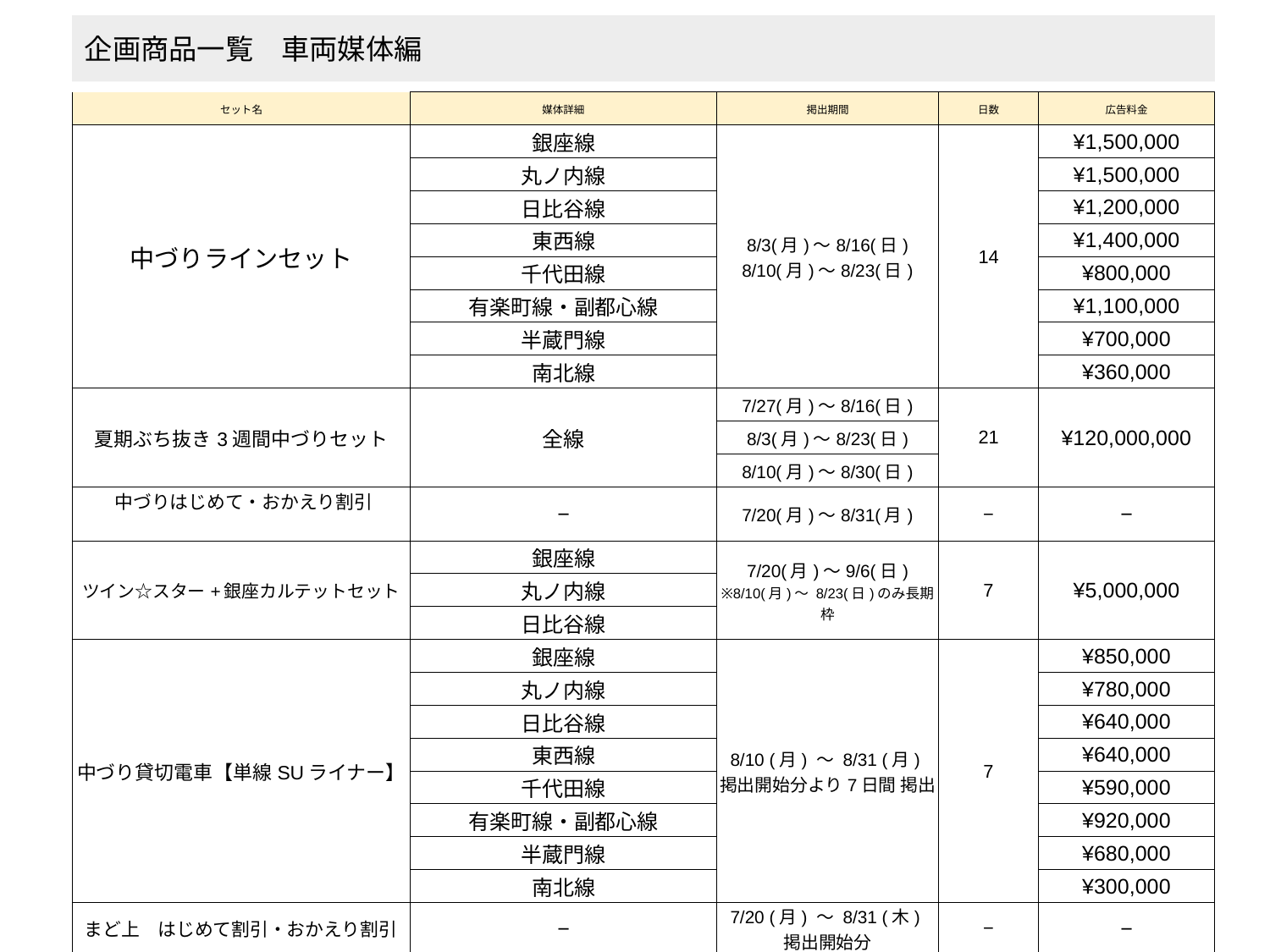

企画商品一覧　車両媒体編
| セット名 | 媒体詳細 | 掲出期間 | 日数 | 広告料金 |
| --- | --- | --- | --- | --- |
| 中づりラインセット | 銀座線 | 8/3(月)〜8/16(日) 8/10(月)〜8/23(日) | 14 | ¥1,500,000 |
|  | 丸ノ内線 |  |  | ¥1,500,000 |
|  | 日比谷線 |  |  | ¥1,200,000 |
|  | 東西線 |  |  | ¥1,400,000 |
|  | 千代田線 |  |  | ¥800,000 |
|  | 有楽町線・副都心線 |  |  | ¥1,100,000 |
|  | 半蔵門線 |  |  | ¥700,000 |
|  | 南北線 |  |  | ¥360,000 |
| 夏期ぶち抜き3週間中づりセット | 全線 | 7/27(月)〜8/16(日) | 21 | ¥120,000,000 |
|  |  | 8/3(月)〜8/23(日) |  |  |
|  |  | 8/10(月)〜8/30(日) |  |  |
| 中づりはじめて・おかえり割引 | − | 7/20(月)〜8/31(月) | − | − |
| ツイン☆スター+銀座カルテットセット | 銀座線 | 7/20(月)〜9/6(日) ※8/10(月)～ 8/23(日)のみ長期枠 | 7 | ¥5,000,000 |
|  | 丸ノ内線 |  |  |  |
|  | 日比谷線 |  |  |  |
| 中づり貸切電車【単線SUライナー】 | 銀座線 | 8/10 (月) ～ 8/31 (月) 掲出開始分より7日間 掲出 | 7 | ¥850,000 |
|  | 丸ノ内線 |  |  | ¥780,000 |
|  | 日比谷線 |  |  | ¥640,000 |
|  | 東西線 |  |  | ¥640,000 |
|  | 千代田線 |  |  | ¥590,000 |
|  | 有楽町線・副都心線 |  |  | ¥920,000 |
|  | 半蔵門線 |  |  | ¥680,000 |
|  | 南北線 |  |  | ¥300,000 |
| まど上　はじめて割引・おかえり割引 | − | 7/20 (月) ～ 8/31 (木) 掲出開始分 | − | − |